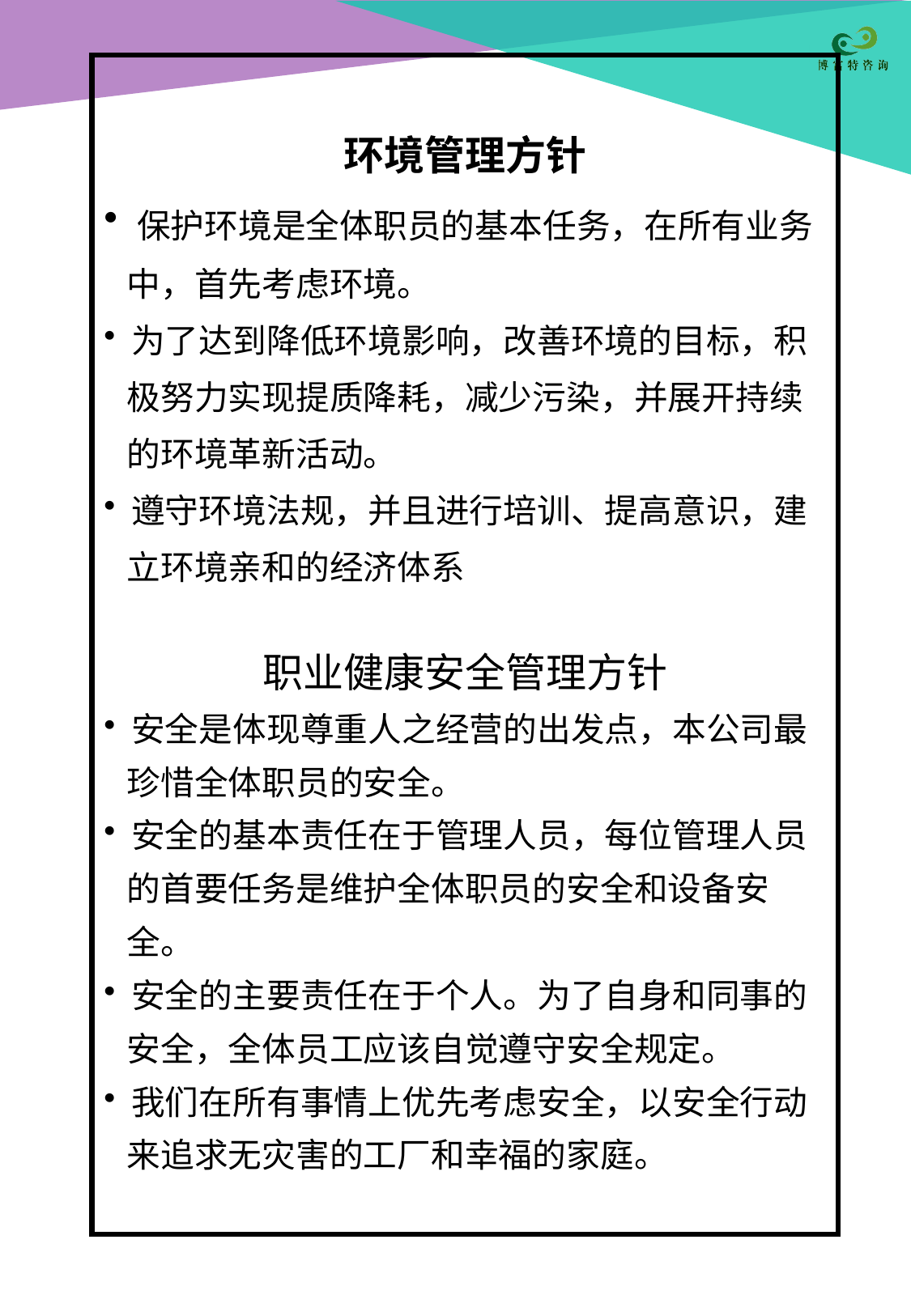

环境管理方针
 保护环境是全体职员的基本任务，在所有业务
  中，首先考虑环境。
 为了达到降低环境影响，改善环境的目标，积
  极努力实现提质降耗，减少污染，并展开持续
  的环境革新活动。
 遵守环境法规，并且进行培训、提高意识，建
  立环境亲和的经济体系

职业健康安全管理方针
 安全是体现尊重人之经营的出发点，本公司最
  珍惜全体职员的安全。
 安全的基本责任在于管理人员，每位管理人员
  的首要任务是维护全体职员的安全和设备安
  全。
 安全的主要责任在于个人。为了自身和同事的
  安全，全体员工应该自觉遵守安全规定。
 我们在所有事情上优先考虑安全，以安全行动
  来追求无灾害的工厂和幸福的家庭。